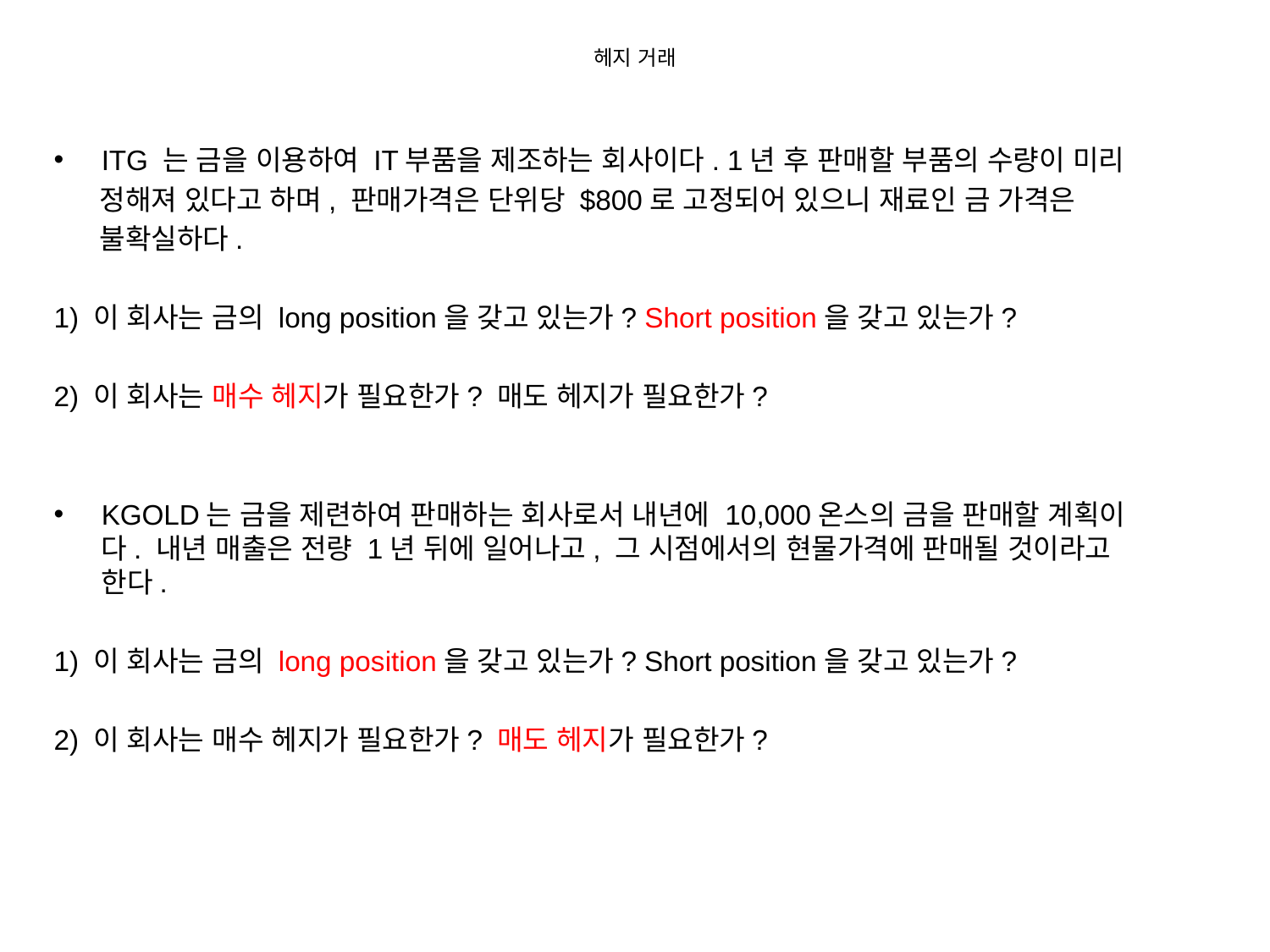

# 헤지 거래
ITG 는 금을 이용하여 IT부품을 제조하는 회사이다. 1년 후 판매할 부품의 수량이 미리
     정해져 있다고 하며, 판매가격은 단위당 $800로 고정되어 있으니 재료인 금 가격은
     불확실하다.

1) 이 회사는 금의 long position을 갖고 있는가? Short position을 갖고 있는가?

2) 이 회사는 매수 헤지가 필요한가? 매도 헤지가 필요한가?

KGOLD는 금을 제련하여 판매하는 회사로서 내년에 10,000온스의 금을 판매할 계획이다. 내년 매출은 전량 1년 뒤에 일어나고, 그 시점에서의 현물가격에 판매될 것이라고 한다.

1) 이 회사는 금의 long position을 갖고 있는가? Short position을 갖고 있는가?

2) 이 회사는 매수 헤지가 필요한가? 매도 헤지가 필요한가?